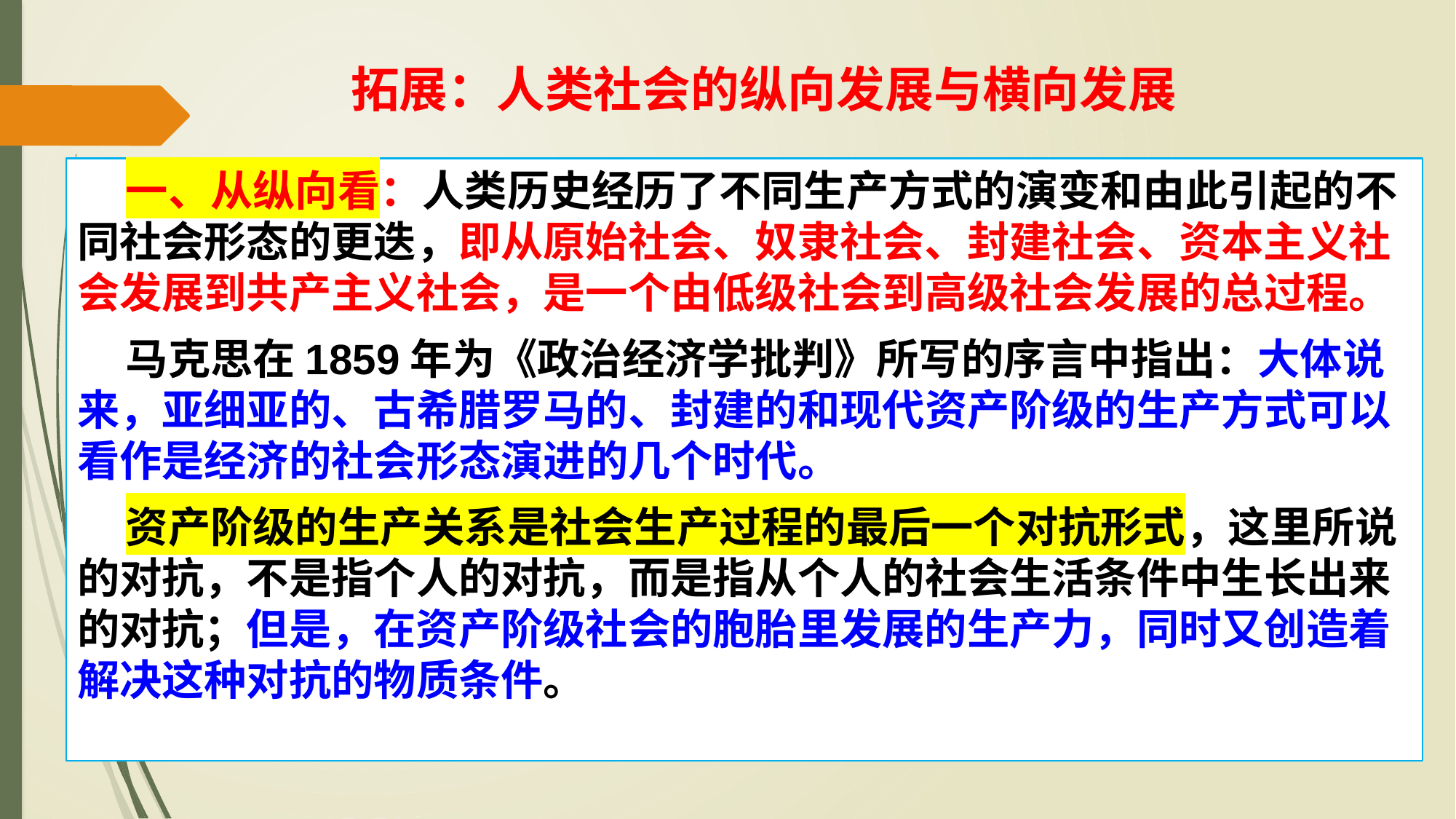

# 拓展：人类社会的纵向发展与横向发展
    一、从纵向看：人类历史经历了不同生产方式的演变和由此引起的不同社会形态的更迭，即从原始社会、奴隶社会、封建社会、资本主义社会发展到共产主义社会，是一个由低级社会到高级社会发展的总过程。
    马克思在1859年为《政治经济学批判》所写的序言中指出：大体说来，亚细亚的、古希腊罗马的、封建的和现代资产阶级的生产方式可以看作是经济的社会形态演进的几个时代。
    资产阶级的生产关系是社会生产过程的最后一个对抗形式，这里所说的对抗，不是指个人的对抗，而是指从个人的社会生活条件中生长出来的对抗；但是，在资产阶级社会的胞胎里发展的生产力，同时又创造着解决这种对抗的物质条件。